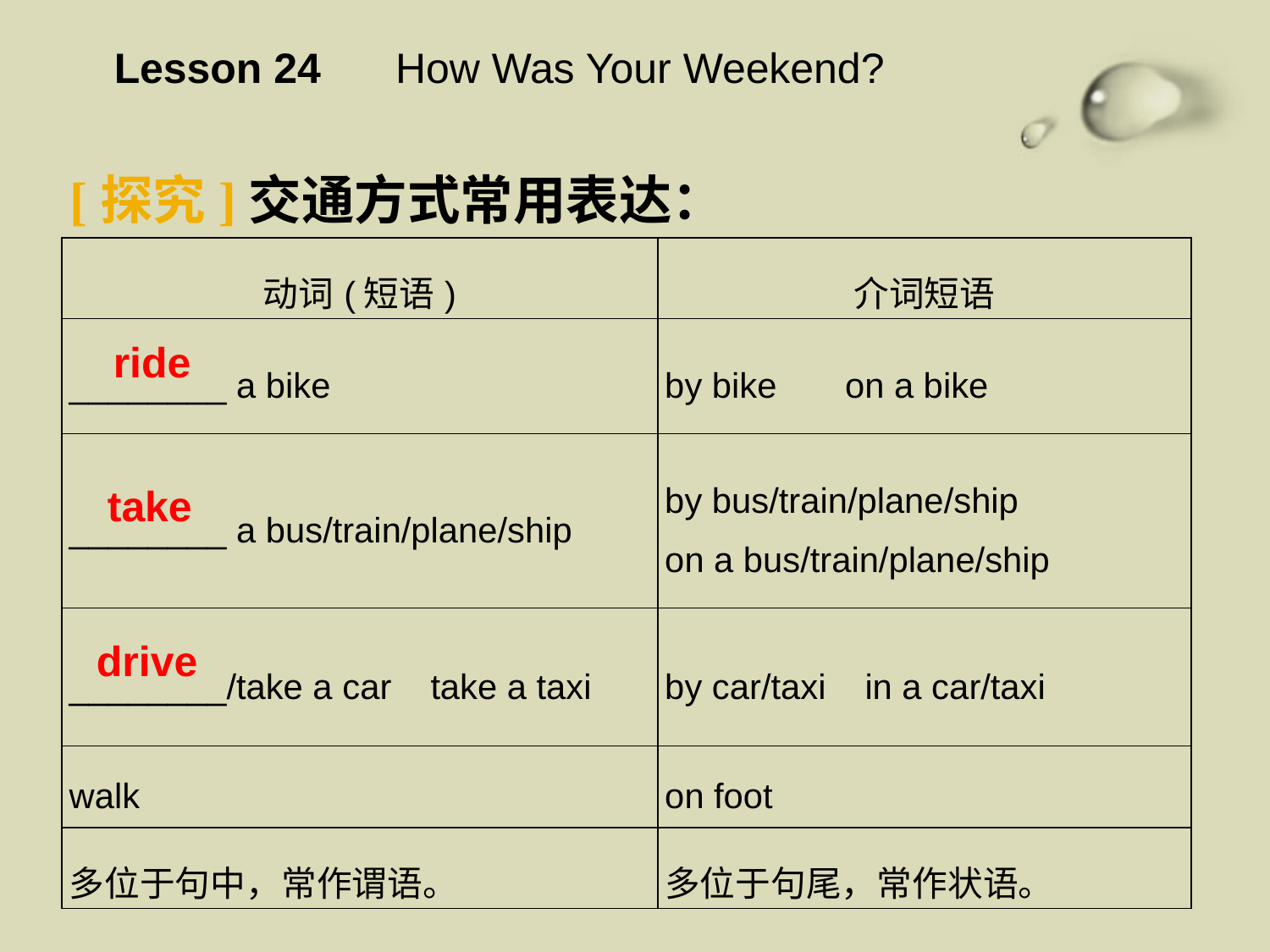

Lesson 24 　How Was Your Weekend?
[探究]交通方式常用表达：
| 动词(短语) | 介词短语 |
| --- | --- |
| \_\_\_\_\_\_\_\_ a bike | by bike on a bike |
| \_\_\_\_\_\_\_\_ a bus/train/plane/ship | by bus/train/plane/ship on a bus/train/plane/ship |
| \_\_\_\_\_\_\_\_/take a car take a taxi | by car/taxi in a car/taxi |
| walk | on foot |
| 多位于句中，常作谓语。 | 多位于句尾，常作状语。 |
ride
take
drive